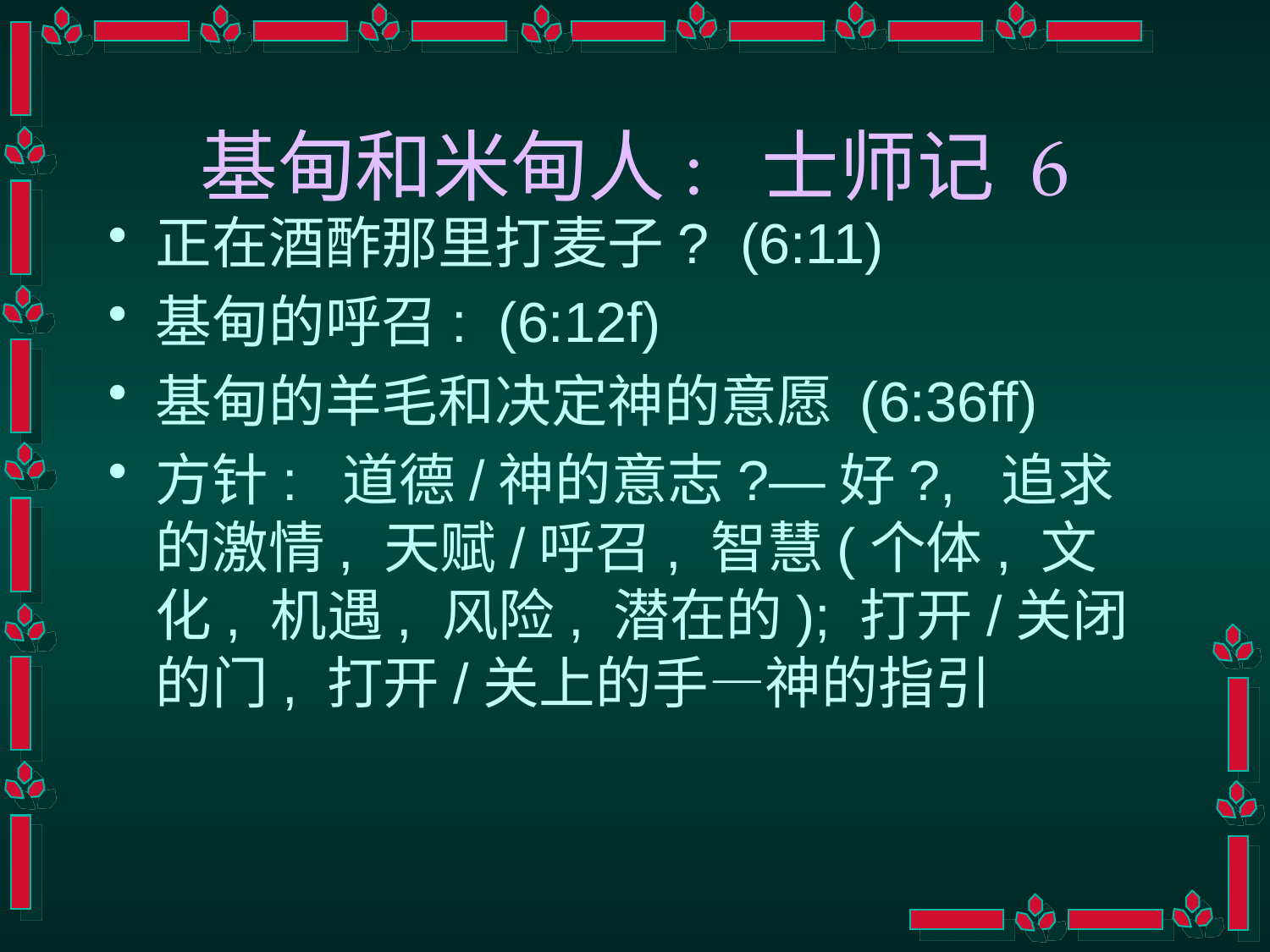

# 基甸和米甸人:  士师记 6
正在酒酢那里打麦子?  (6:11)
基甸的呼召:  (6:12f)
基甸的羊毛和决定神的意愿 (6:36ff)
方针:  道德/神的意志?—好?,  追求的激情, 天赋/呼召, 智慧(个体, 文化, 机遇, 风险, 潜在的); 打开/关闭的门, 打开/关上的手—神的指引